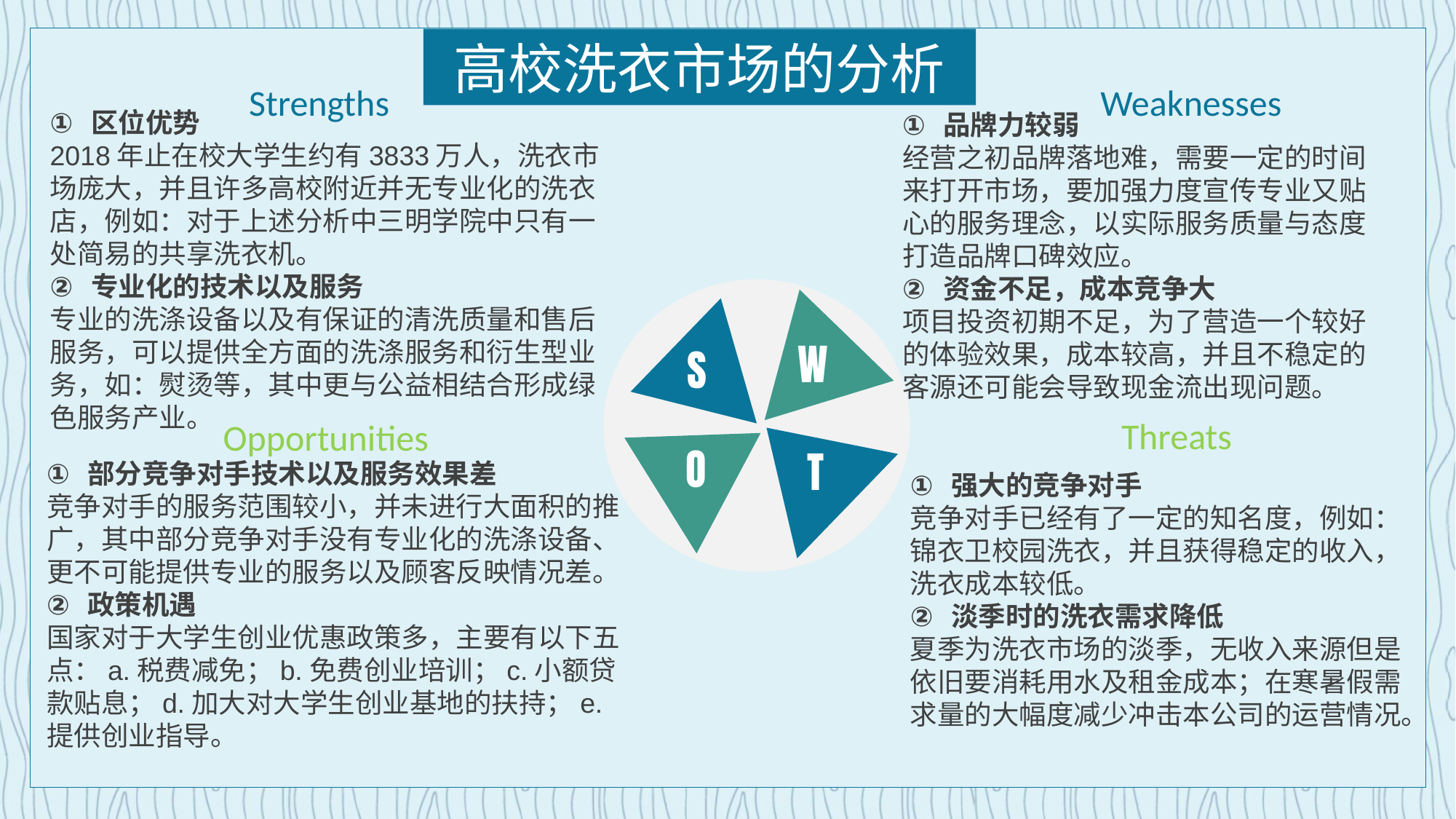

高校洗衣市场的分析
Strengths
Weaknesses
区位优势
2018年止在校大学生约有3833万人，洗衣市场庞大，并且许多高校附近并无专业化的洗衣店，例如：对于上述分析中三明学院中只有一处简易的共享洗衣机。
专业化的技术以及服务
专业的洗涤设备以及有保证的清洗质量和售后服务，可以提供全方面的洗涤服务和衍生型业务，如：熨烫等，其中更与公益相结合形成绿色服务产业。
品牌力较弱
经营之初品牌落地难，需要一定的时间来打开市场，要加强力度宣传专业又贴心的服务理念，以实际服务质量与态度打造品牌口碑效应。
资金不足，成本竞争大
项目投资初期不足，为了营造一个较好的体验效果，成本较高，并且不稳定的客源还可能会导致现金流出现问题。

W
S
O
T
Threats
Opportunities
部分竞争对手技术以及服务效果差
竞争对手的服务范围较小，并未进行大面积的推广，其中部分竞争对手没有专业化的洗涤设备、更不可能提供专业的服务以及顾客反映情况差。
政策机遇
国家对于大学生创业优惠政策多，主要有以下五点：a.税费减免；b.免费创业培训；c.小额贷款贴息；d.加大对大学生创业基地的扶持；e.提供创业指导。
强大的竞争对手
竞争对手已经有了一定的知名度，例如：锦衣卫校园洗衣，并且获得稳定的收入，洗衣成本较低。
淡季时的洗衣需求降低
夏季为洗衣市场的淡季，无收入来源但是依旧要消耗用水及租金成本；在寒暑假需求量的大幅度减少冲击本公司的运营情况。